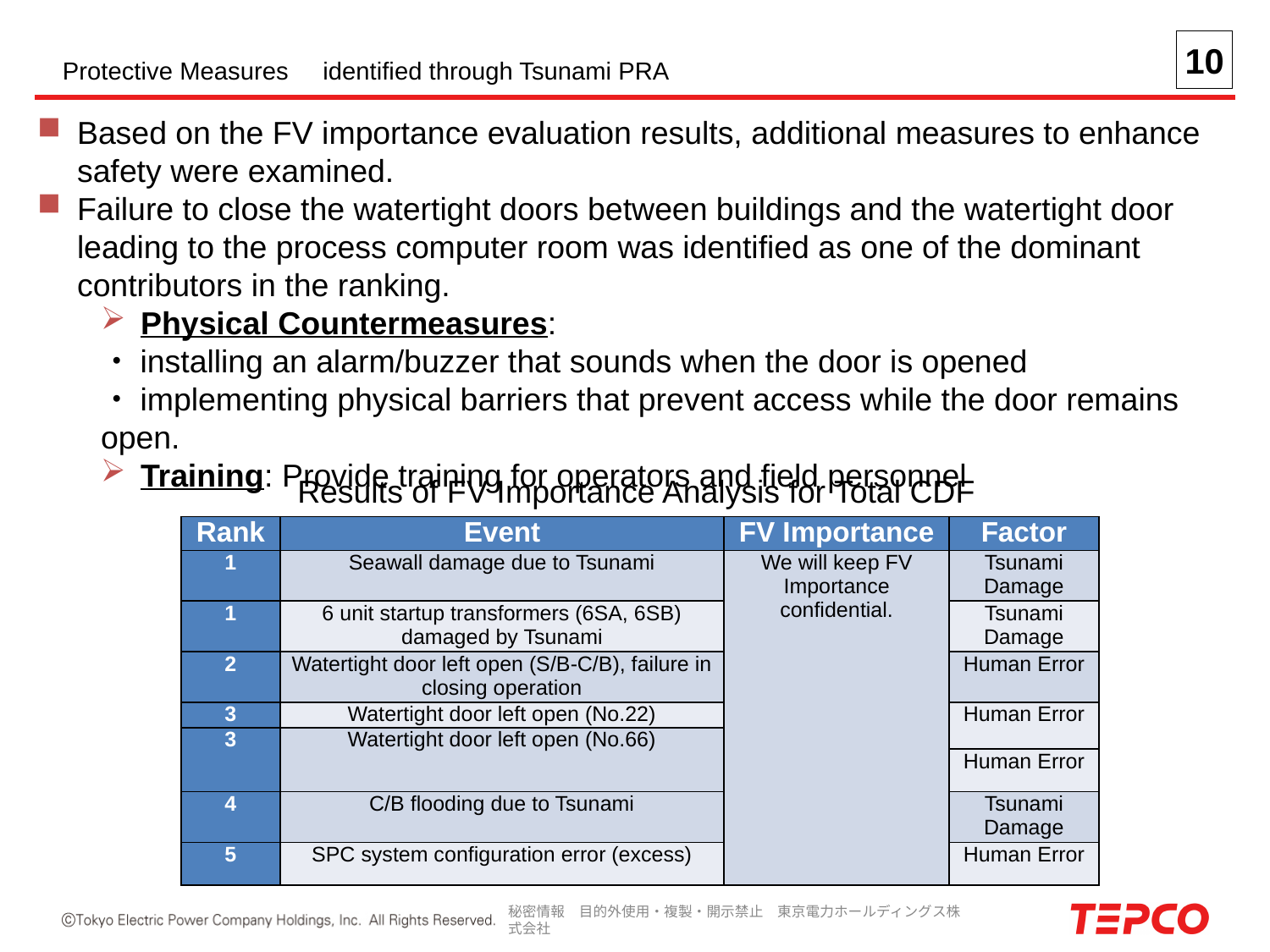

Protective Measures　identified through Tsunami PRA
Based on the FV importance evaluation results, additional measures to enhance safety were examined.
Failure to close the watertight doors between buildings and the watertight door leading to the process computer room was identified as one of the dominant contributors in the ranking.
Physical Countermeasures:
・installing an alarm/buzzer that sounds when the door is opened
・implementing physical barriers that prevent access while the door remains open.
Training: Provide training for operators and field personnel
Results of FV Importance Analysis for Total CDF
| Rank | Event | FV Importance | Factor |
| --- | --- | --- | --- |
| 1 | Seawall damage due to Tsunami | We will keep FV Importance confidential. | Tsunami Damage |
| 1 | 6 unit startup transformers (6SA, 6SB) damaged by Tsunami |  | Tsunami Damage |
| 2 | Watertight door left open (S/B-C/B), failure in closing operation |  | Human Error |
| 3 | Watertight door left open (No.22) |  | Human Error |
| 3 | Watertight door left open (No.66) |  |  |
| 3 | Watertight door left open (No.66) |  | Human Error |
| 4 | C/B flooding due to Tsunami |  | Tsunami Damage |
| 5 | SPC system configuration error (excess) |  | Human Error |